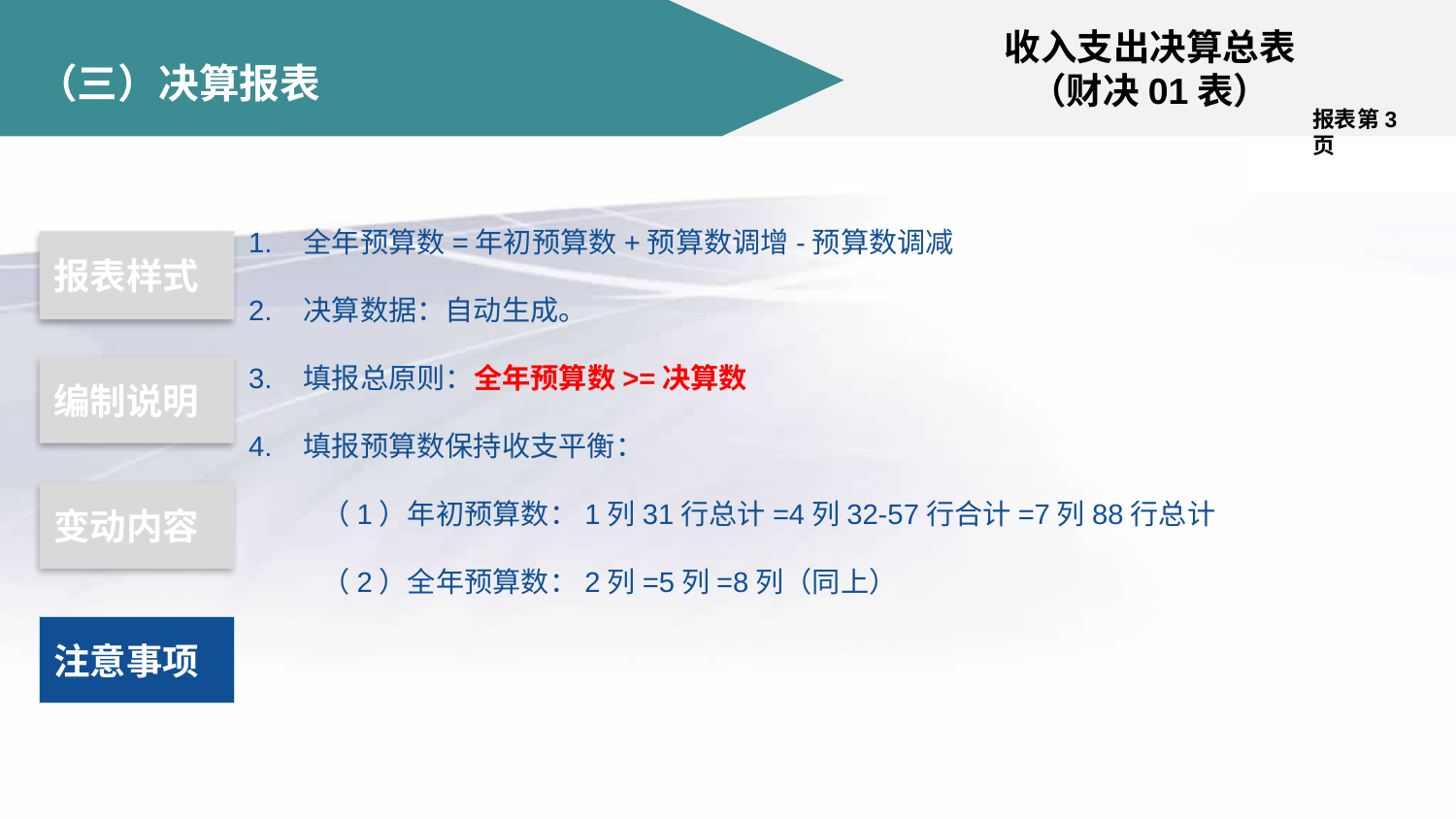

收入支出决算总表
（财决01表）
# （三）决算报表
报表第3页

全年预算数=年初预算数+预算数调增-预算数调减
决算数据：自动生成。
填报总原则：全年预算数>=决算数
填报预算数保持收支平衡：
（1）年初预算数：1列31行总计=4列32-57行合计=7列88行总计
（2）全年预算数：2列=5列=8列（同上）
报表样式
编制说明
变动内容
注意事项
37